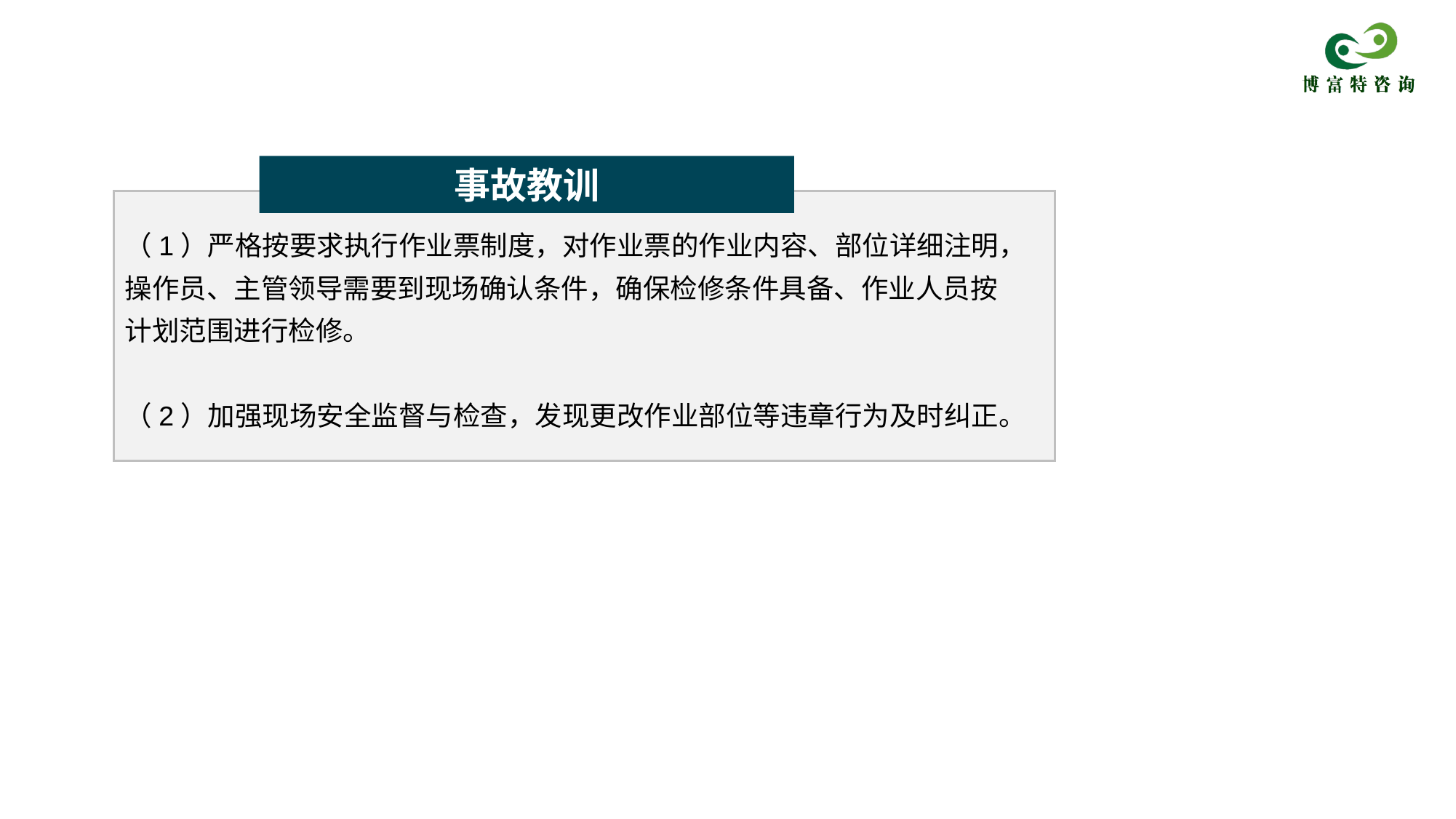

事故教训

（1）严格按要求执行作业票制度，对作业票的作业内容、部位详细注明，操作员、主管领导需要到现场确认条件，确保检修条件具备、作业人员按计划范围进行检修。

（2）加强现场安全监督与检查，发现更改作业部位等违章行为及时纠正。